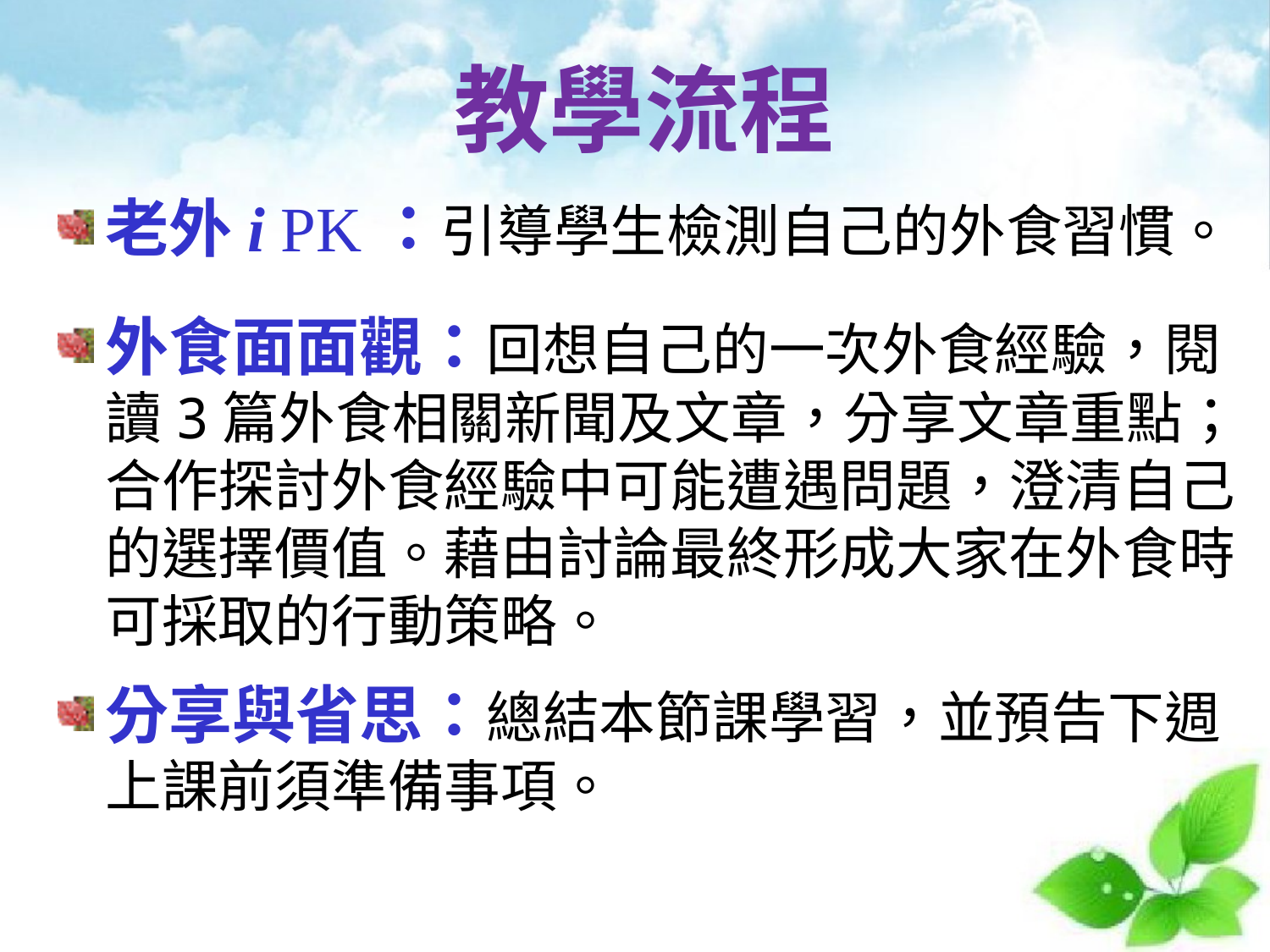

教學流程
老外i PK：引導學生檢測自己的外食習慣。
外食面面觀：回想自己的一次外食經驗，閱讀3篇外食相關新聞及文章，分享文章重點；合作探討外食經驗中可能遭遇問題，澄清自己的選擇價值。藉由討論最終形成大家在外食時可採取的行動策略。
分享與省思：總結本節課學習，並預告下週上課前須準備事項。